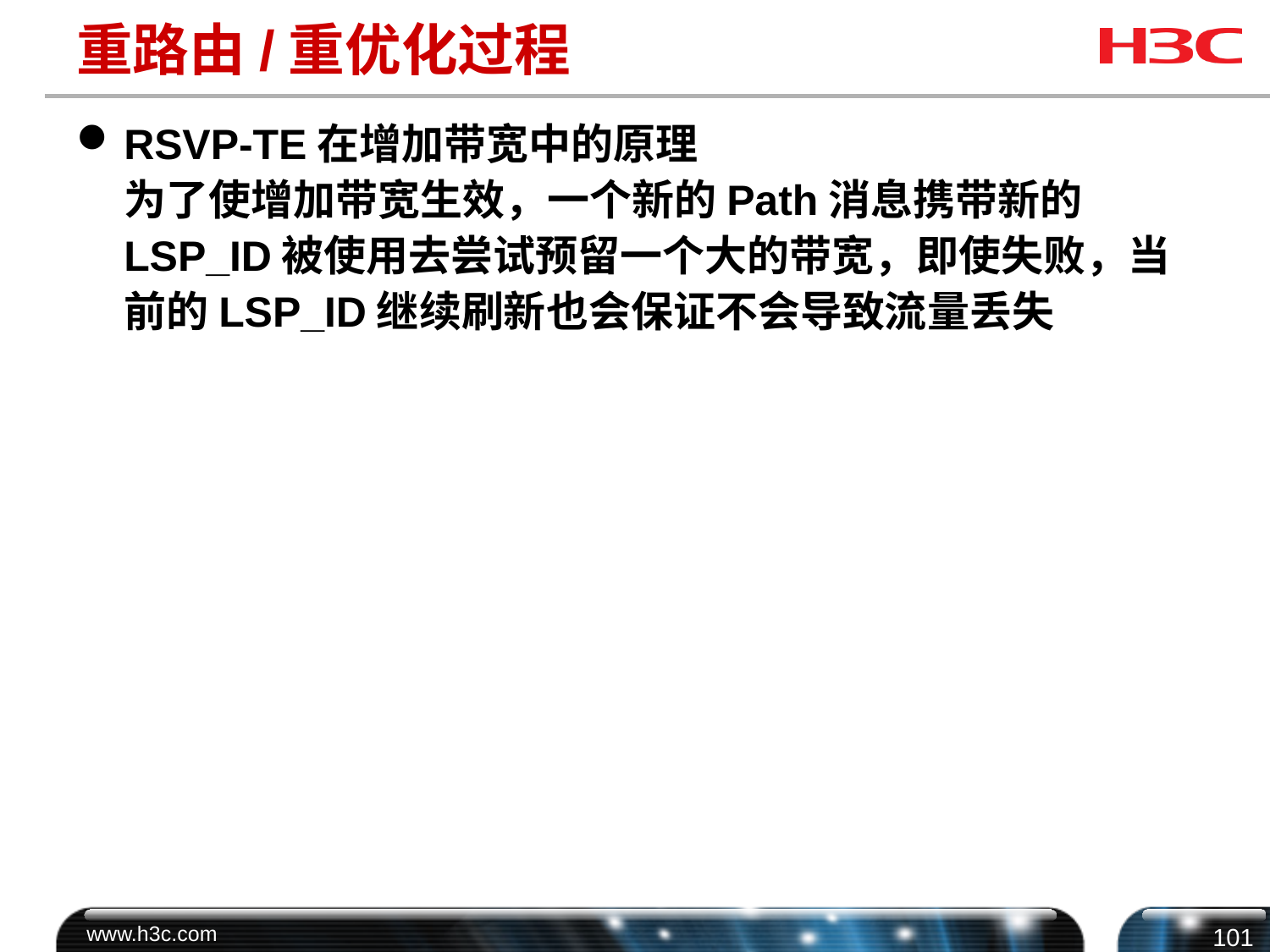

# 重路由/重优化过程
RSVP-TE在增加带宽中的原理
	为了使增加带宽生效，一个新的Path消息携带新的LSP_ID被使用去尝试预留一个大的带宽，即使失败，当前的LSP_ID继续刷新也会保证不会导致流量丢失